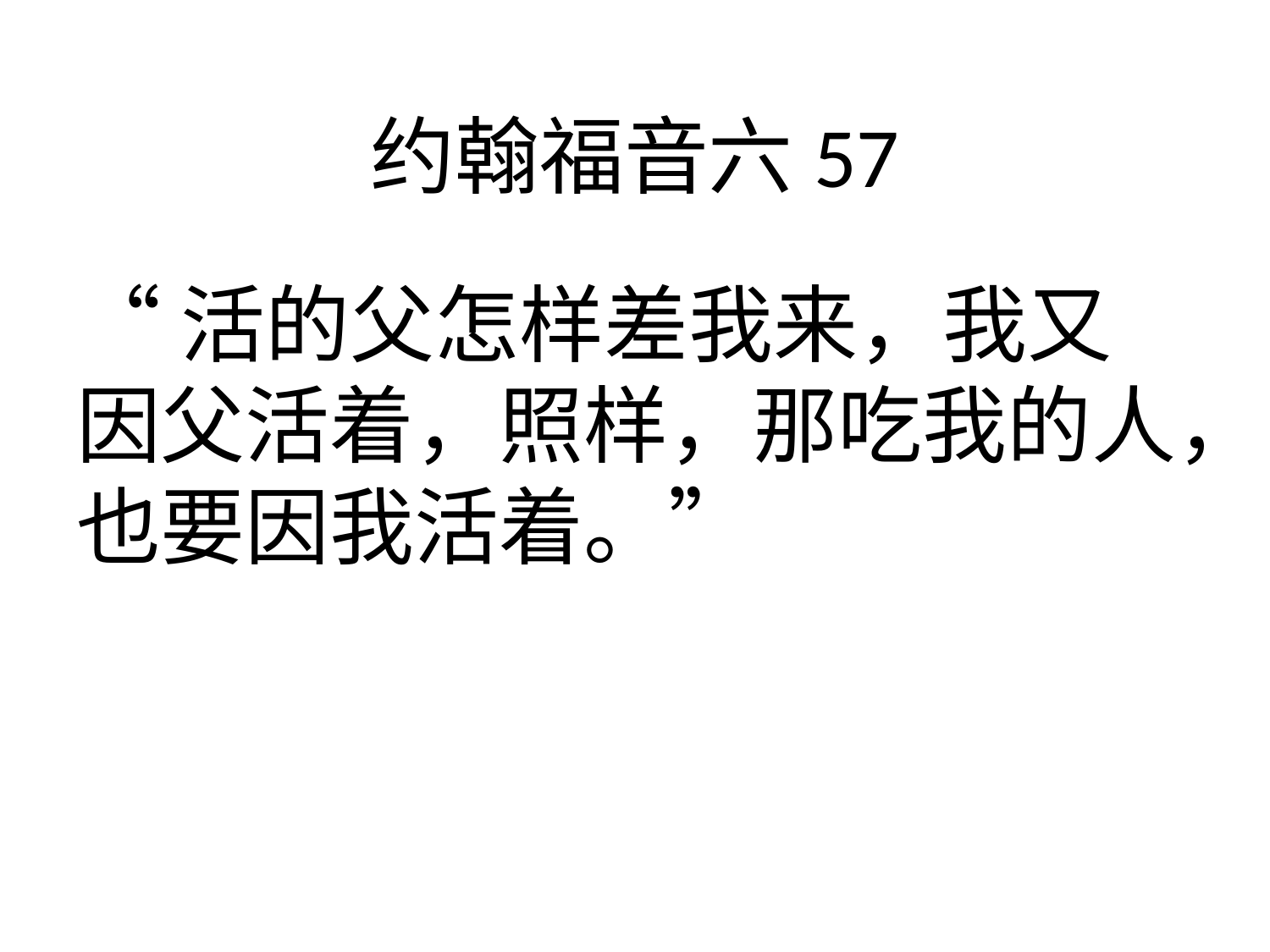

# 约翰福音六57
“活的父怎样差我来，我又因父活着，照样，那吃我的人，也要因我活着。”